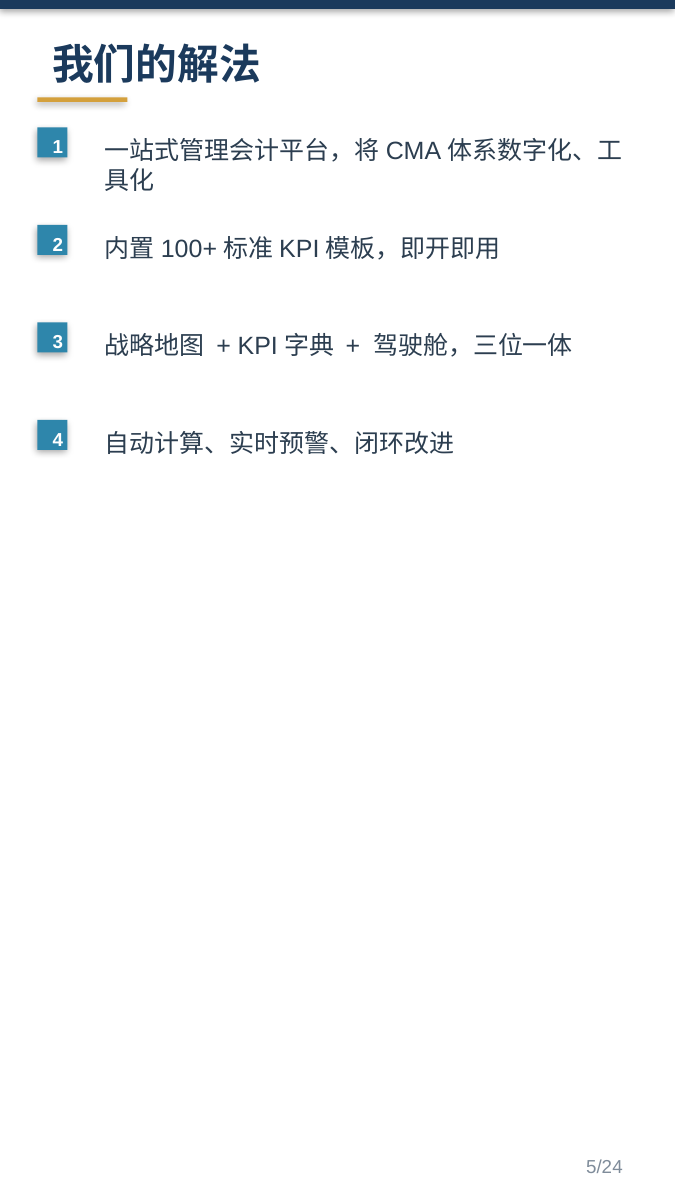

我们的解法

1
一站式管理会计平台，将CMA体系数字化、工具化

2
内置100+标准KPI模板，即开即用

3
战略地图 + KPI字典 + 驾驶舱，三位一体

4
自动计算、实时预警、闭环改进
5/24